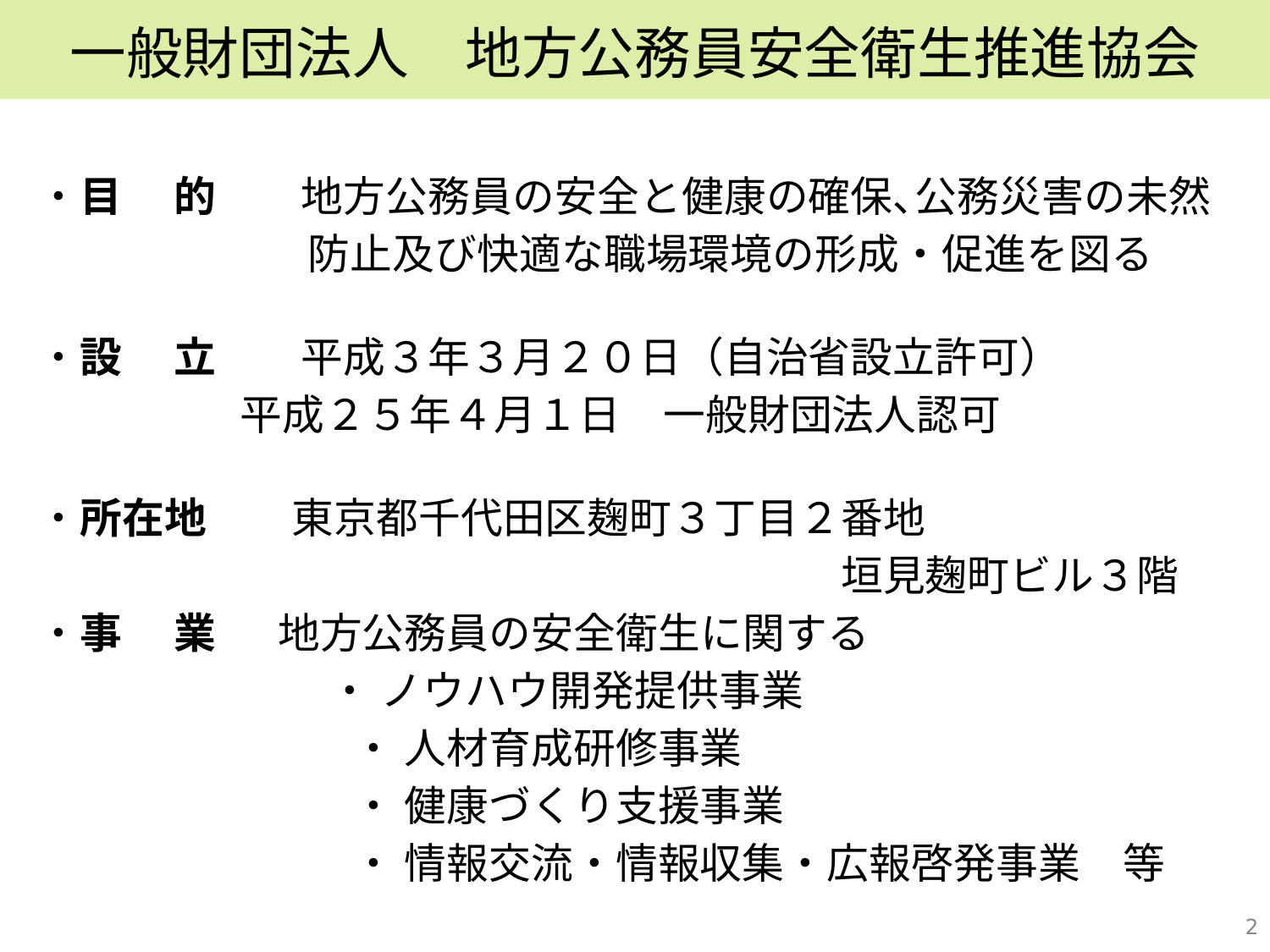

一般財団法人　地方公務員安全衛生推進協会
・目　 的　　地方公務員の安全と健康の確保､公務災害の未然
    　　　　　 防止及び快適な職場環境の形成・促進を図る

・設 　立　　平成３年３月２０日（自治省設立許可）
平成２５年４月１日　一般財団法人認可

・所在地　　東京都千代田区麹町３丁目２番地
　　　　　　　　　　　　　　　　　　　垣見麹町ビル３階
・事　 業　  地方公務員の安全衛生に関する
　　　　　　    ・ ノウハウ開発提供事業
　　　　　　　  ・ 人材育成研修事業
　　　　　　  　・ 健康づくり支援事業
　　　　　　 　 ・ 情報交流・情報収集・広報啓発事業　等
2